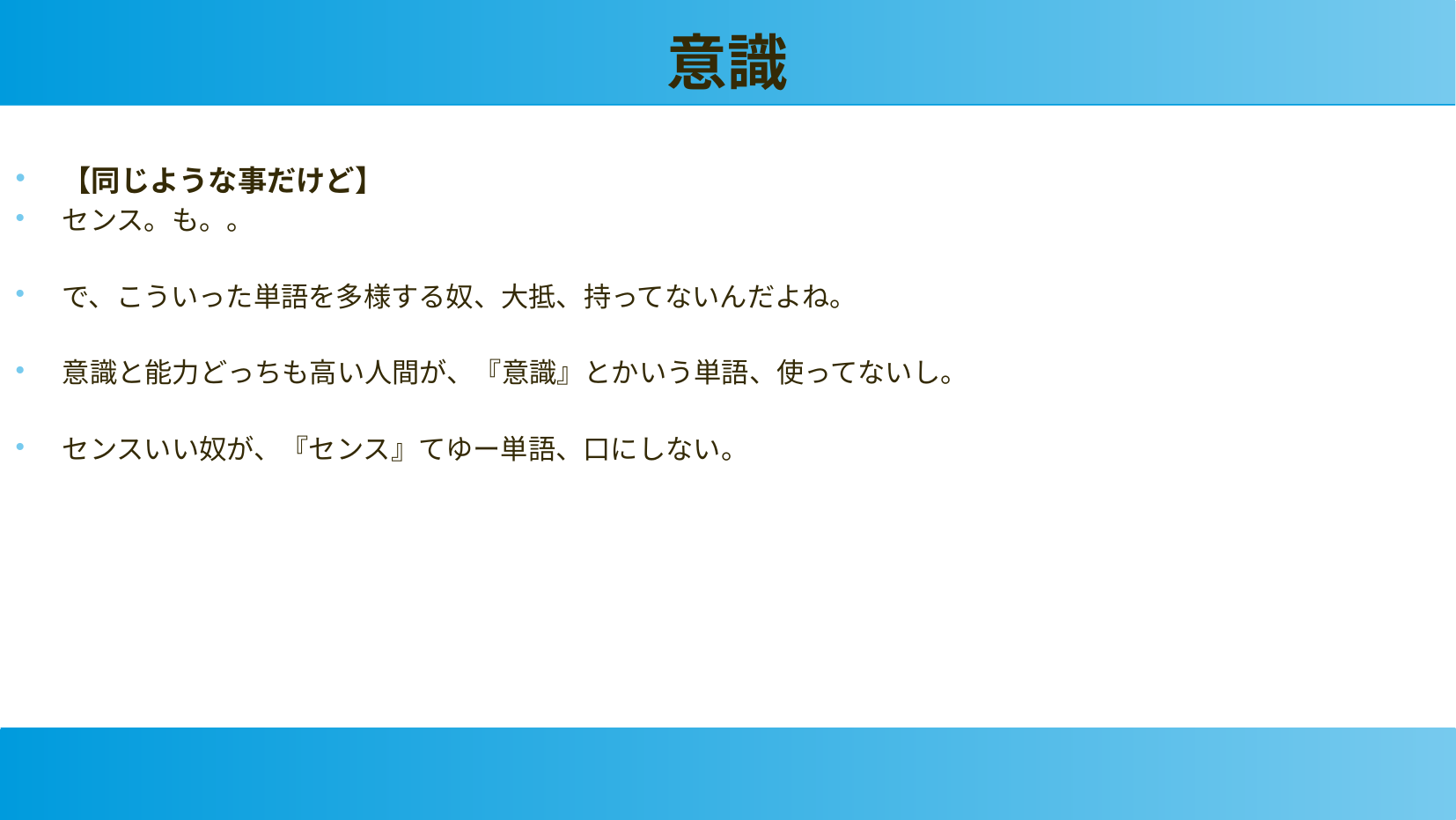

意識

【同じような事だけど】
センス。も。。

で、こういった単語を多様する奴、大抵、持ってないんだよね。

意識と能力どっちも高い人間が、『意識』とかいう単語、使ってないし。

センスいい奴が、『センス』てゆー単語、口にしない。